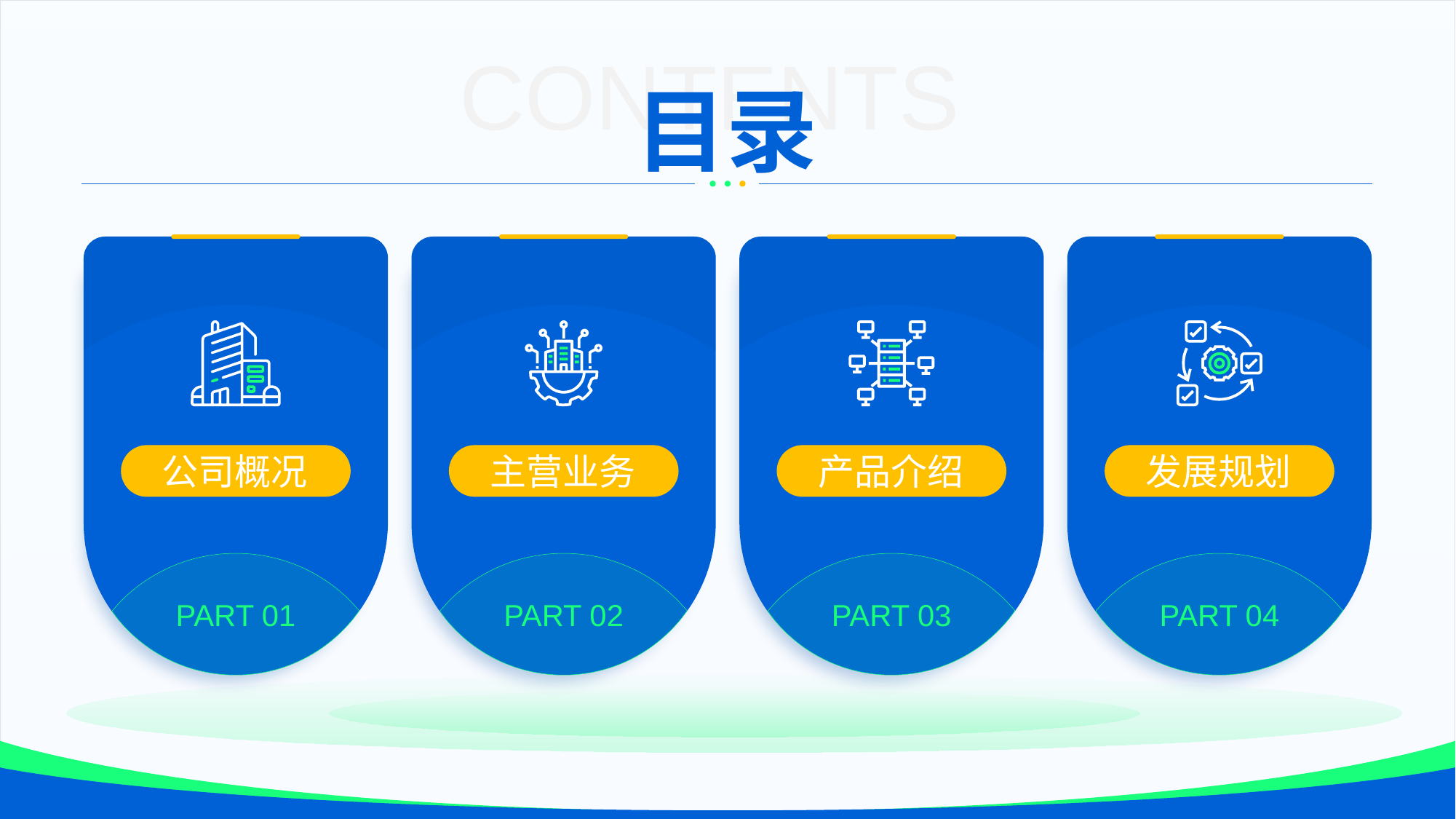

CONTENTS
目录

公司概况
主营业务
产品介绍
发展规划

PART 01
PART 02
PART 03
PART 04